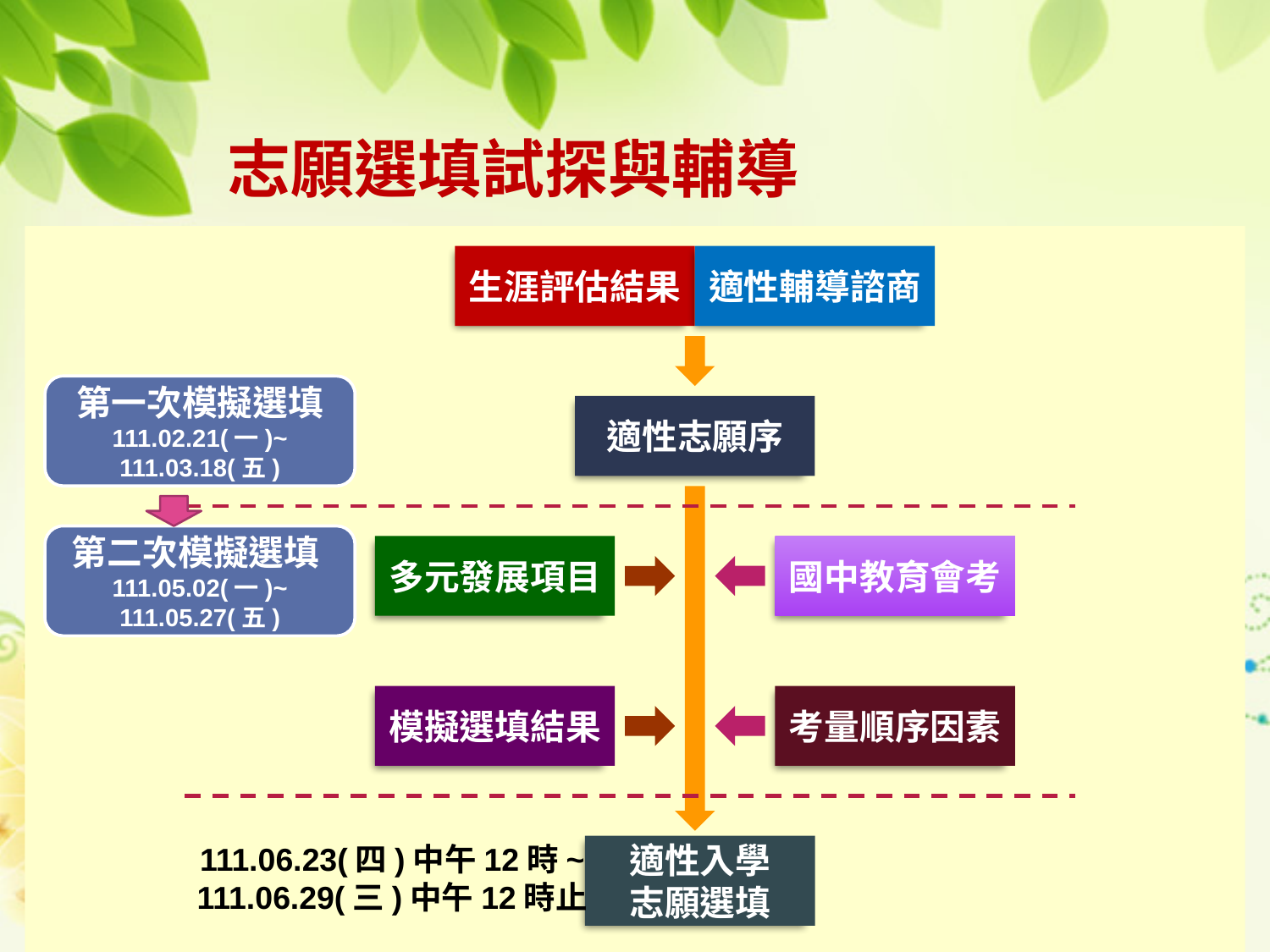

志願選填試探與輔導

生涯評估結果
適性輔導諮商

第一次模擬選填
111.02.21(一)~
111.03.18(五)
適性志願序

第二次模擬選填111.05.02(一)~
111.05.27(五)
國中教育會考
多元發展項目

模擬選填結果
考量順序因素

111.06.23(四)中午12時~
111.06.29(三)中午12時止
適性入學
志願選填